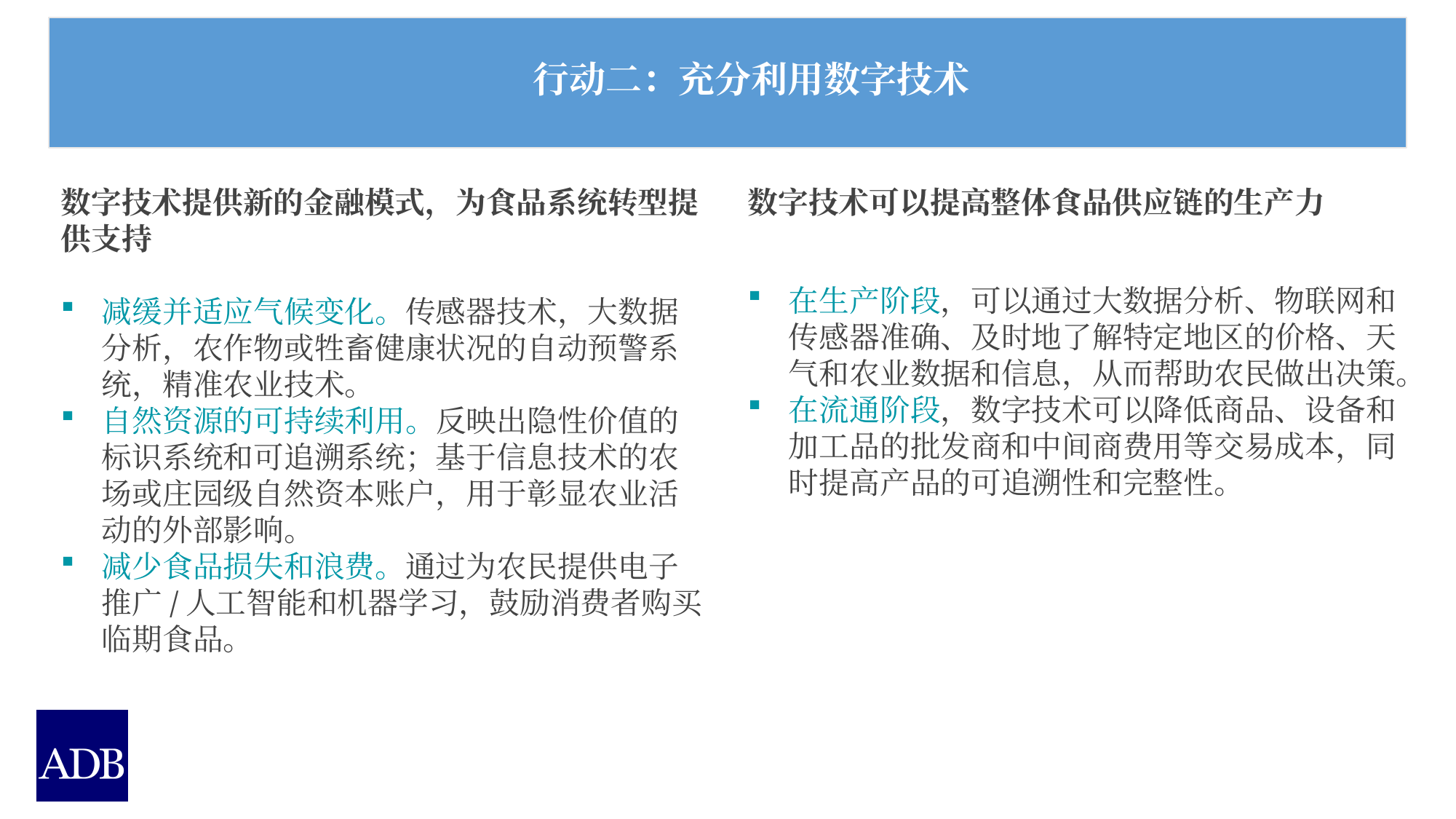

行动二：充分利用数字技术

数字技术提供新的金融模式，为食品系统转型提供支持

减缓并适应气候变化。传感器技术，大数据分析，农作物或牲畜健康状况的自动预警系统，精准农业技术。
自然资源的可持续利用。反映出隐性价值的标识系统和可追溯系统；基于信息技术的农场或庄园级自然资本账户，用于彰显农业活动的外部影响。
减少食品损失和浪费。通过为农民提供电子推广/人工智能和机器学习，鼓励消费者购买临期食品。
数字技术可以提高整体食品供应链的生产力

在生产阶段，可以通过大数据分析、物联网和传感器准确、及时地了解特定地区的价格、天气和农业数据和信息，从而帮助农民做出决策。
在流通阶段，数字技术可以降低商品、设备和加工品的批发商和中间商费用等交易成本，同时提高产品的可追溯性和完整性。